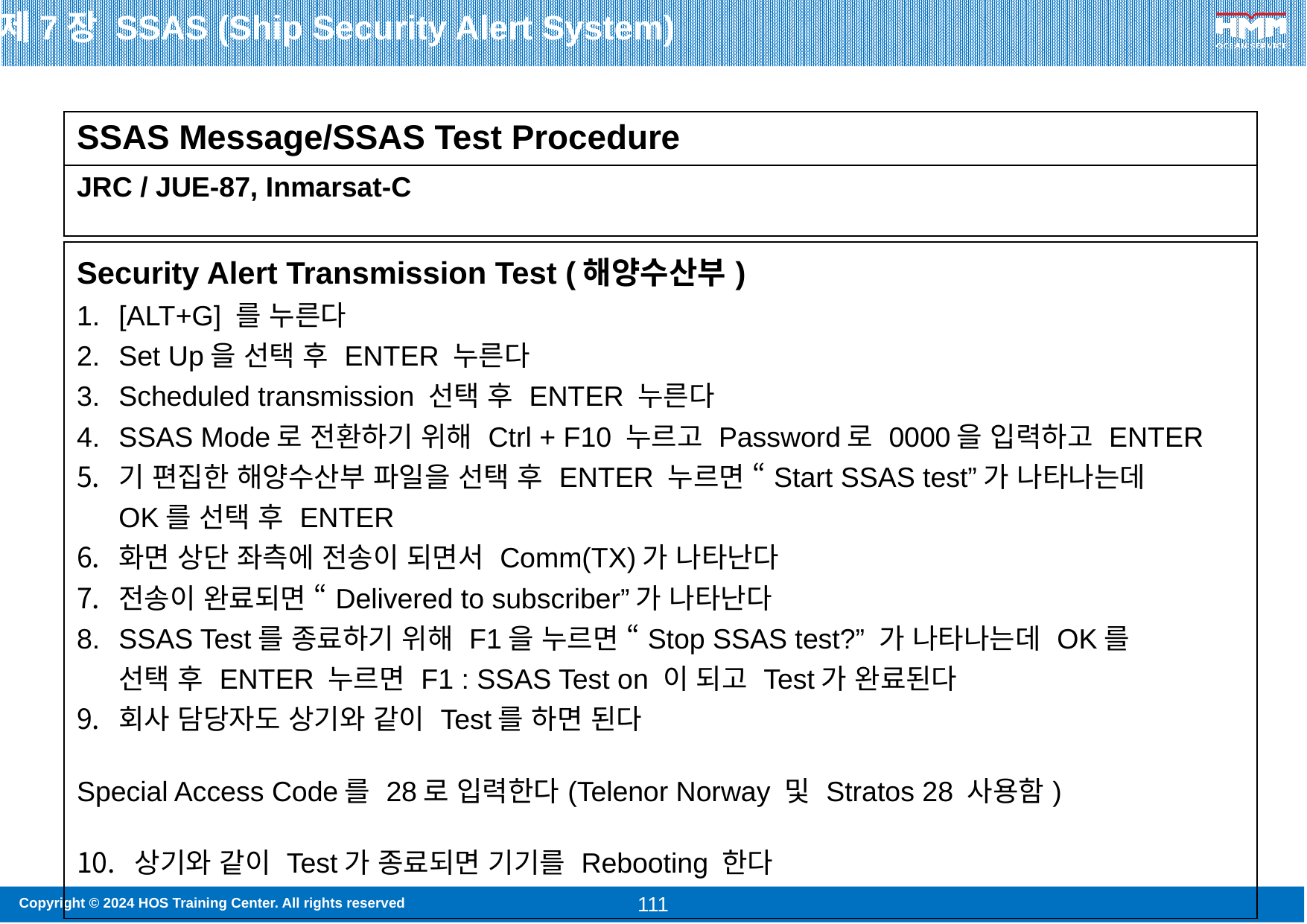

제7장 SSAS (Ship Security Alert System)
| SSAS Message/SSAS Test Procedure |
| --- |
| JRC / JUE-87, Inmarsat-C |
| Security Alert Transmission Test (해양수산부) [ALT+G] 를 누른다 Set Up을 선택 후 ENTER 누른다 Scheduled transmission 선택 후 ENTER 누른다 SSAS Mode로 전환하기 위해 Ctrl + F10 누르고 Password로 0000을 입력하고 ENTER 기 편집한 해양수산부 파일을 선택 후 ENTER 누르면 “Start SSAS test”가 나타나는데 OK를 선택 후 ENTER 화면 상단 좌측에 전송이 되면서 Comm(TX)가 나타난다 전송이 완료되면 “Delivered to subscriber”가 나타난다 SSAS Test를 종료하기 위해 F1을 누르면 “Stop SSAS test?” 가 나타나는데 OK를 선택 후 ENTER 누르면 F1 : SSAS Test on 이 되고 Test가 완료된다 회사 담당자도 상기와 같이 Test를 하면 된다 Special Access Code를 28로 입력한다(Telenor Norway 및 Stratos 28 사용함) 상기와 같이 Test가 종료되면 기기를 Rebooting 한다 |
| --- |
111